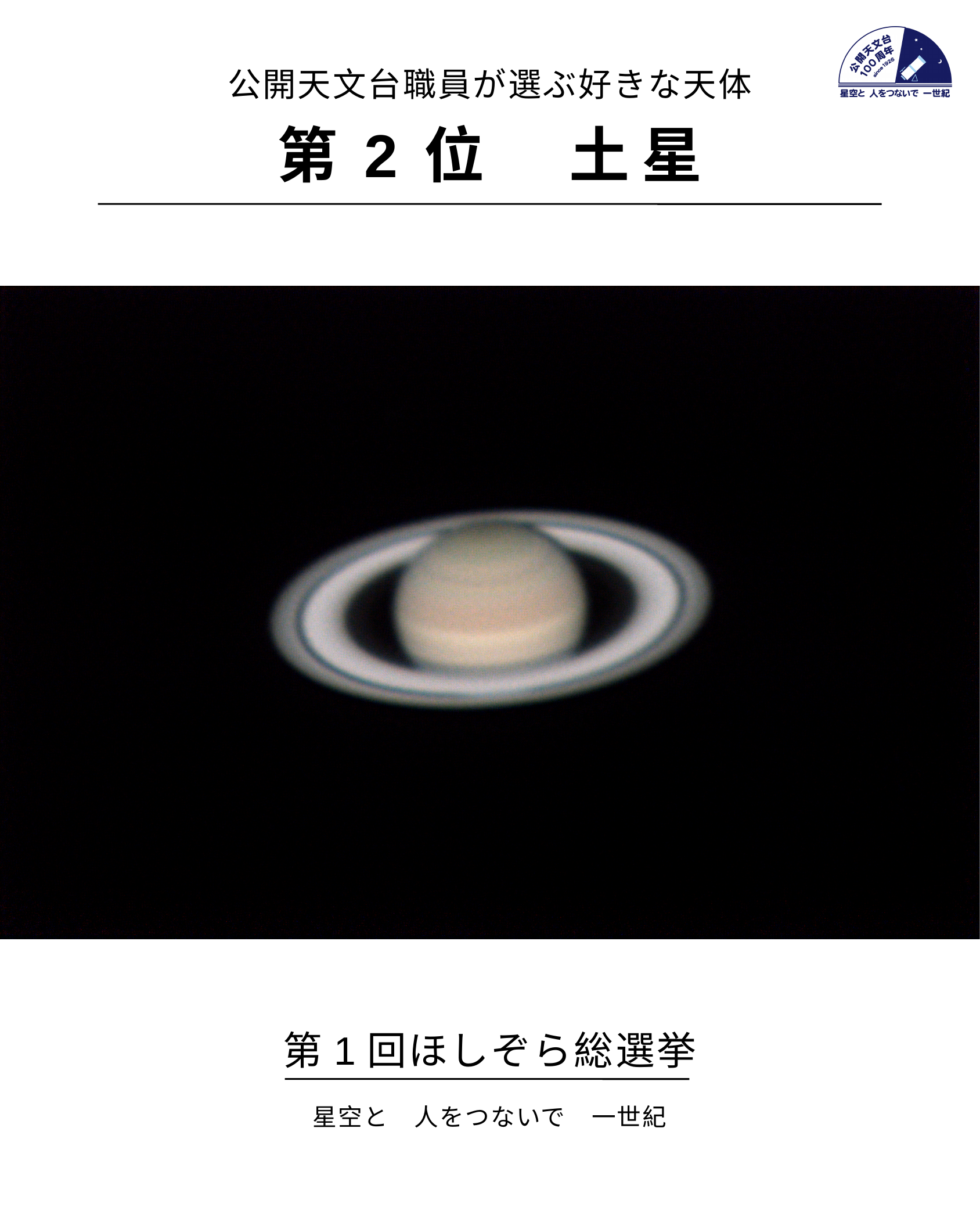

公開天文台職員が選ぶ好きな天体
第2位　土星

第1回ほしぞら総選挙

星空と　人をつないで　一世紀